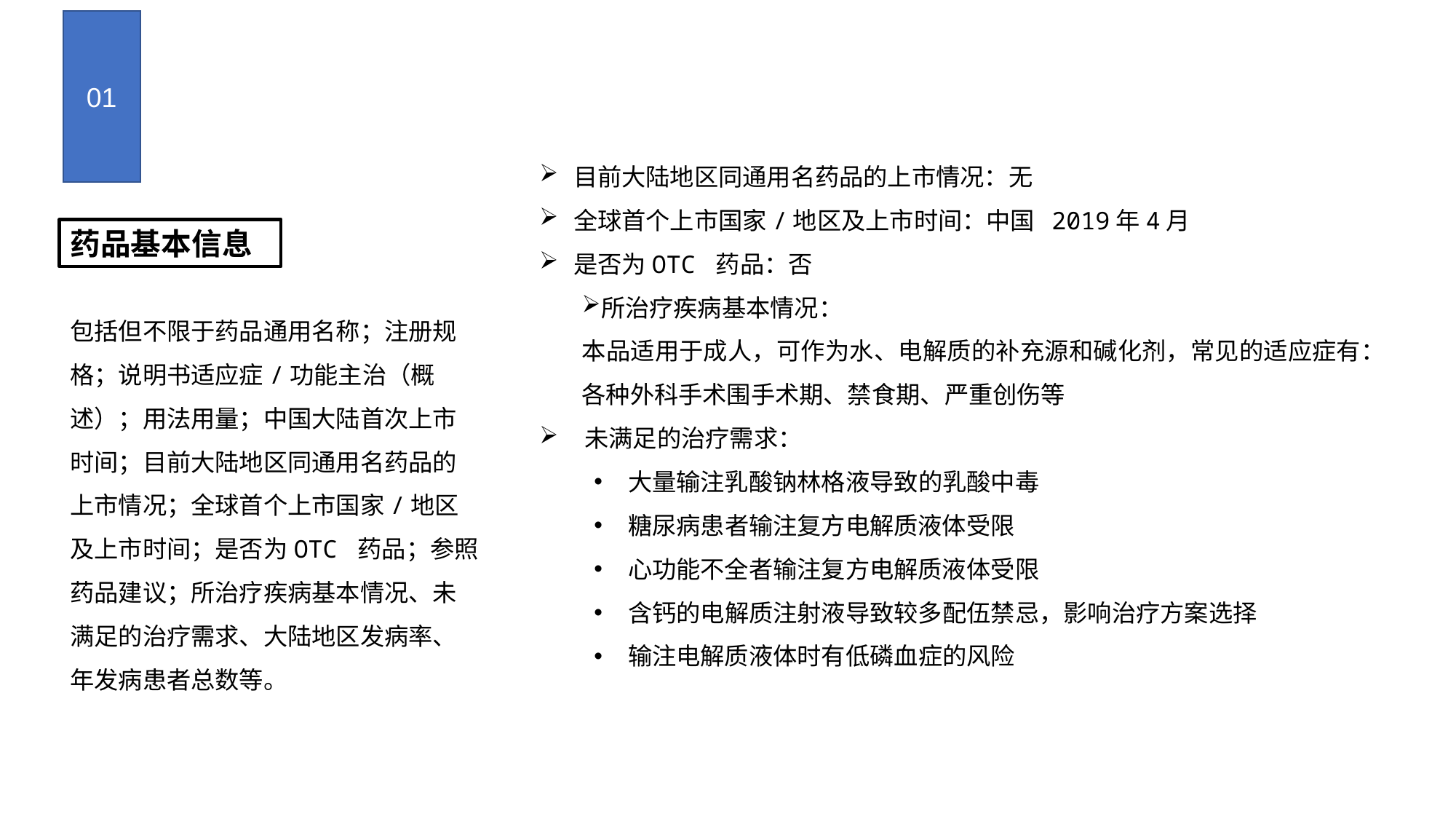

01
目前大陆地区同通用名药品的上市情况：无
全球首个上市国家/地区及上市时间：中国  2019年4月
是否为OTC 药品：否
所治疗疾病基本情况：
本品适用于成人，可作为水、电解质的补充源和碱化剂，常见的适应症有：各种外科手术围手术期、禁食期、严重创伤等
 未满足的治疗需求：
大量输注乳酸钠林格液导致的乳酸中毒
糖尿病患者输注复方电解质液体受限
心功能不全者输注复方电解质液体受限
含钙的电解质注射液导致较多配伍禁忌，影响治疗方案选择
输注电解质液体时有低磷血症的风险
药品基本信息
包括但不限于药品通用名称；注册规格；说明书适应症/功能主治（概述）；用法用量；中国大陆首次上市时间；目前大陆地区同通用名药品的上市情况；全球首个上市国家/地区及上市时间；是否为OTC 药品；参照药品建议；所治疗疾病基本情况、未满足的治疗需求、大陆地区发病率、年发病患者总数等。